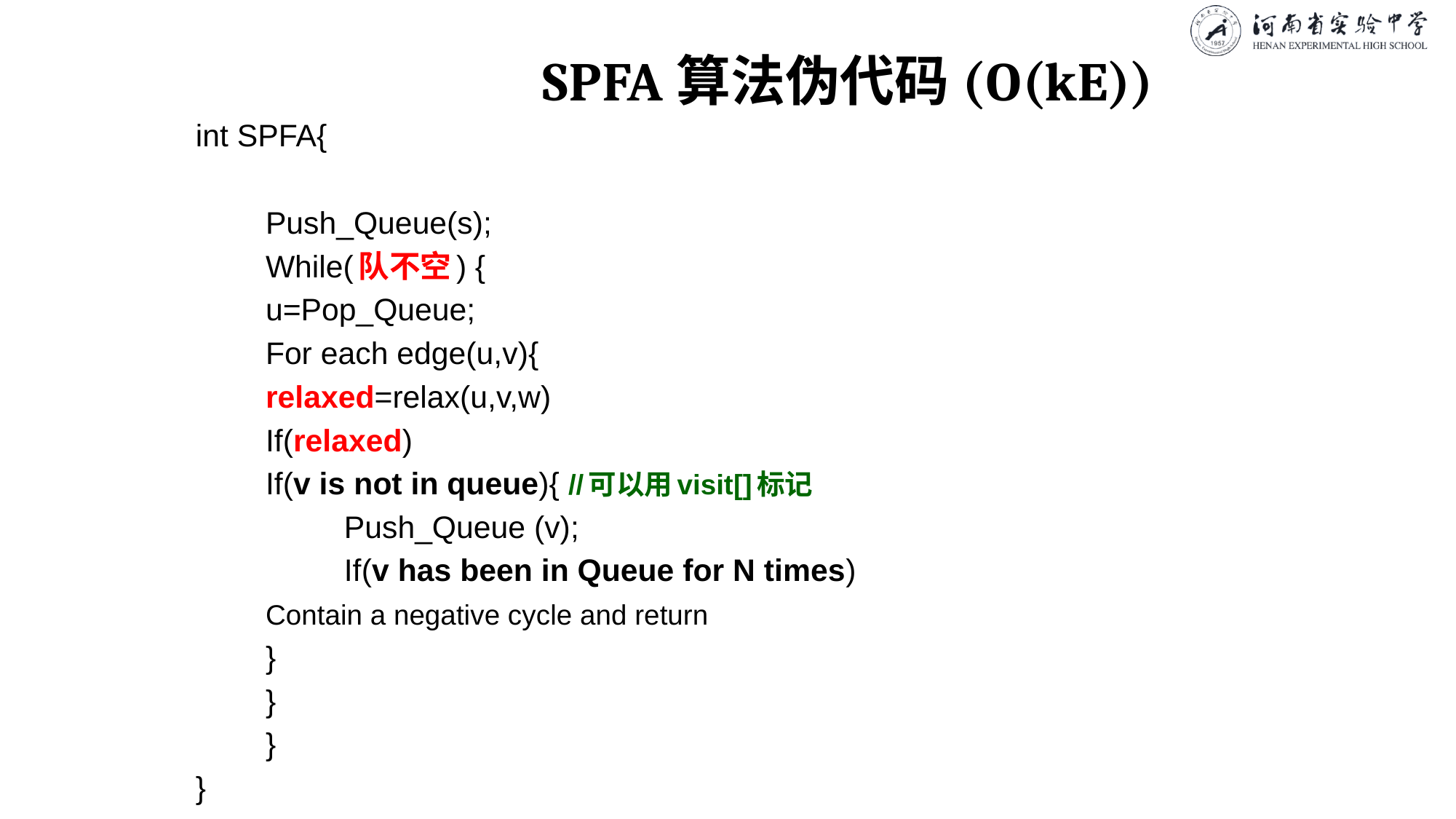

# SPFA算法伪代码(O(kE))
int SPFA{

	Push_Queue(s);
	While(队不空)	{
		u=Pop_Queue;
		For each edge(u,v){
			relaxed=relax(u,v,w)
			If(relaxed)
				If(v is not in queue){ //可以用visit[]标记
				         Push_Queue (v);
				         If(v has been in Queue for N times)
					Contain a negative cycle and return
				}
		}
	}
}